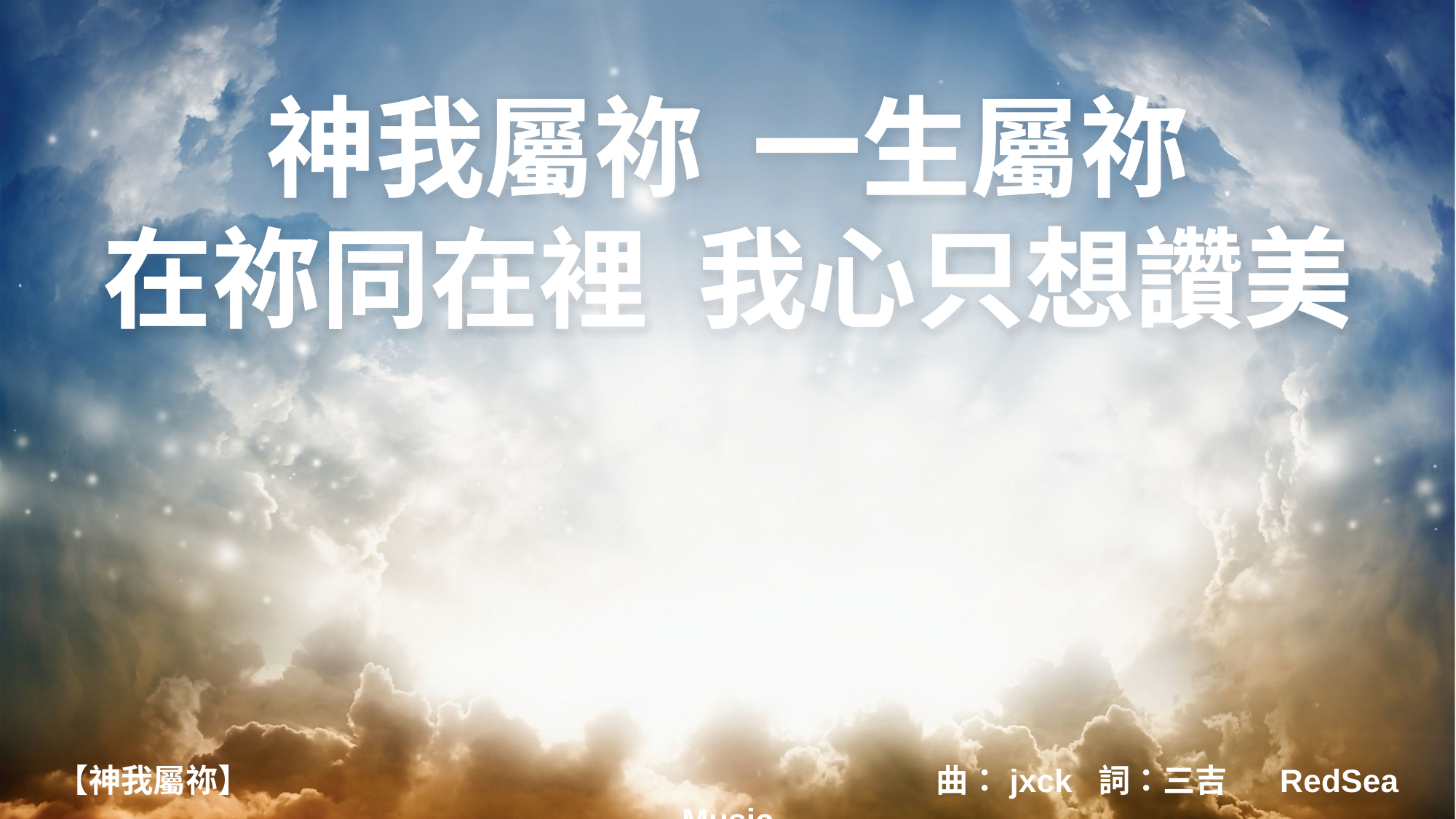

神我屬祢  一生屬祢
在祢同在裡  我心只想讚美
【神我屬祢】                                                                             曲：jxck  詞：三吉     RedSea Music